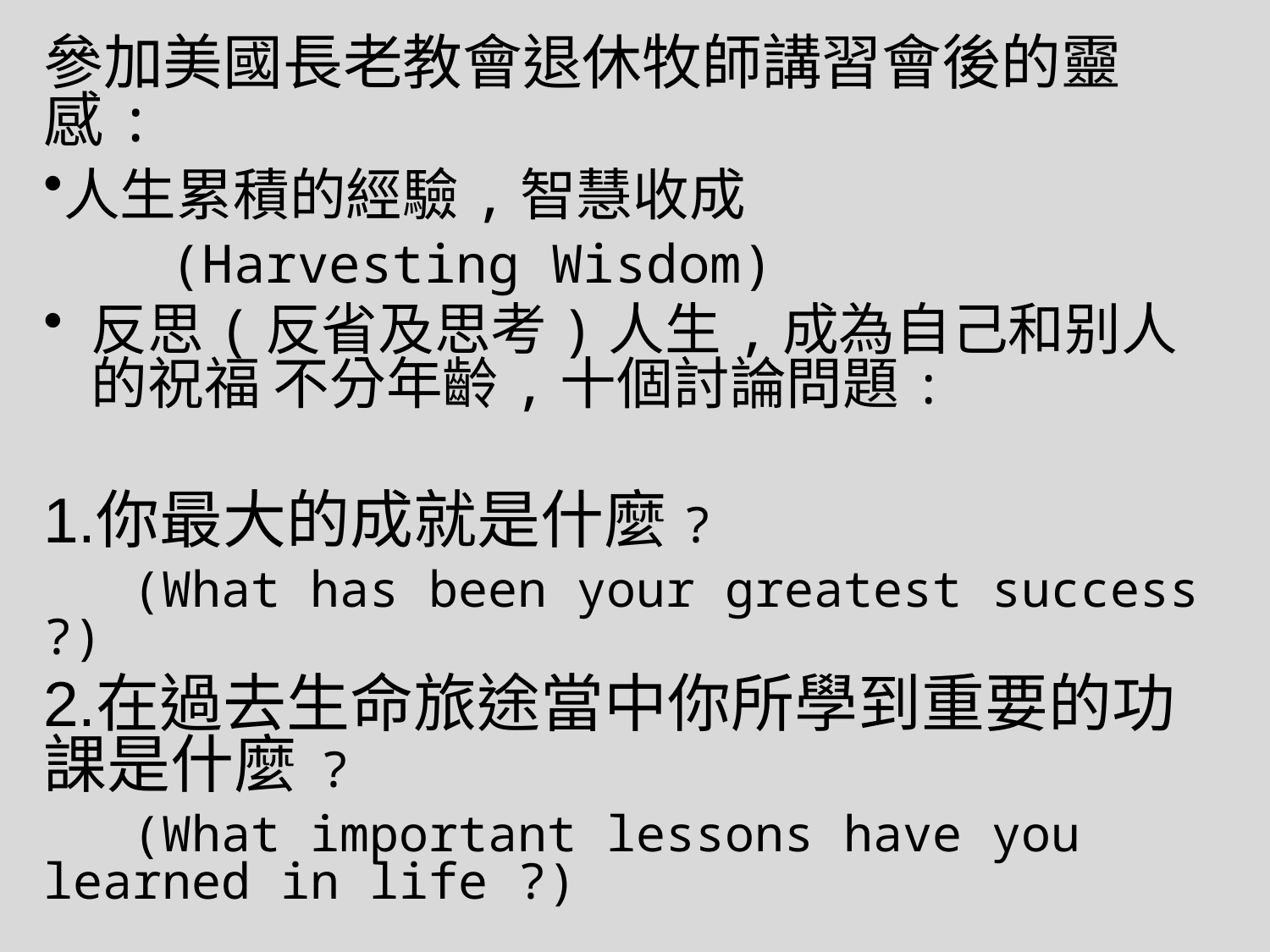

參加美國長老教會退休牧師講習會後的靈感:
人生累積的經驗,智慧收成
	(Harvesting Wisdom)
反思(反省及思考)人生,成為自己和别人的祝福 不分年齡,十個討論問題:

你最大的成就是什麼?
   (What has been your greatest success ?)
在過去生命旅途當中你所學到重要的功課是什麼 ?
   (What important lessons have you learned in life ?)